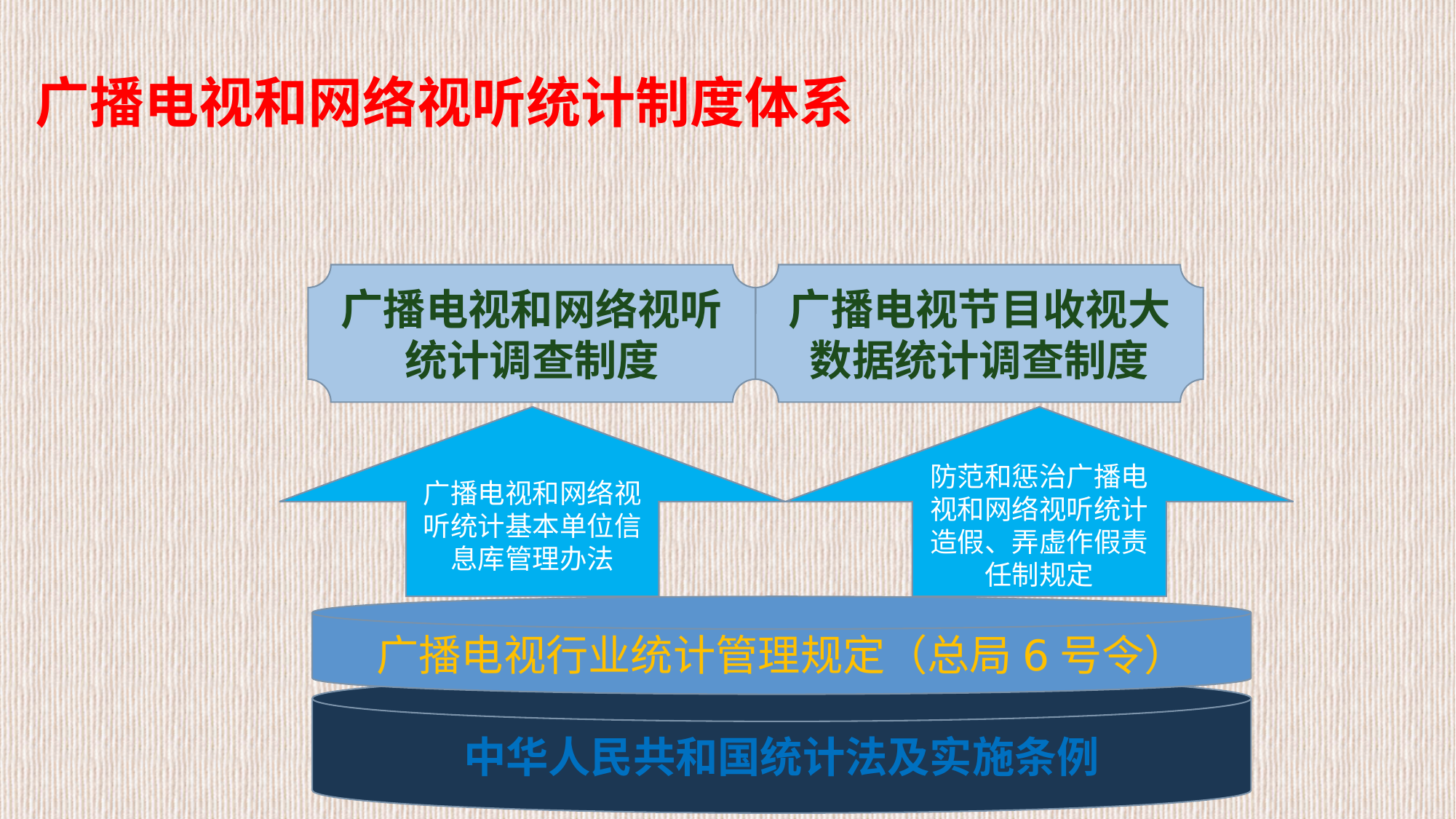

# 广播电视和网络视听统计制度体系

广播电视和网络视听统计调查制度
广播电视节目收视大数据统计调查制度
广播电视和网络视听统计基本单位信息库管理办法
防范和惩治广播电视和网络视听统计造假、弄虚作假责任制规定
广播电视行业统计管理规定（总局6号令）
中华人民共和国统计法及实施条例